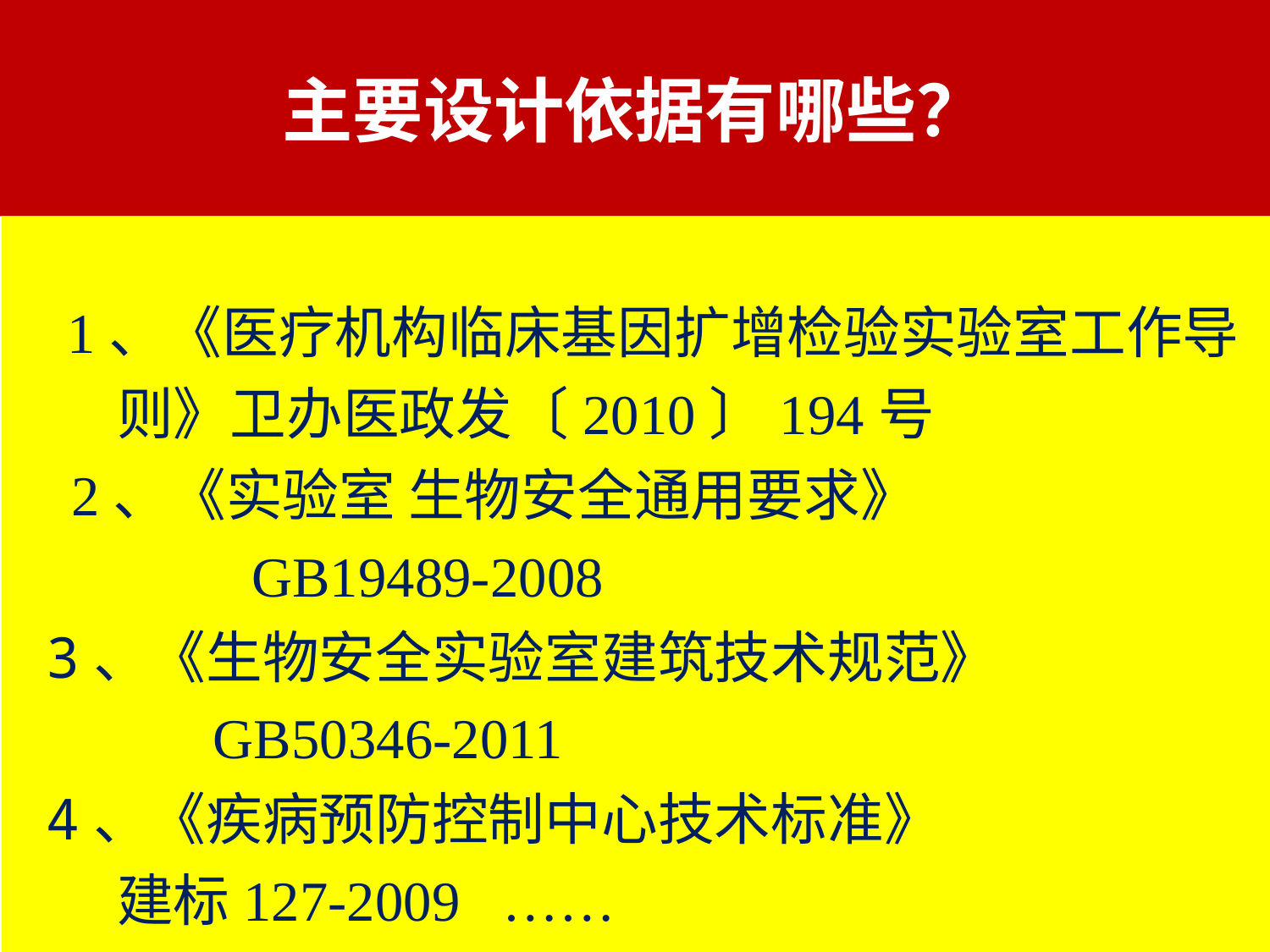

# 主要设计依据有哪些？

     1、《医疗机构临床基因扩增检验实验室工作导
       则》卫办医政发〔2010〕194号
    2、《实验室 生物安全通用要求》
       GB19489-2008
  3、《生物安全实验室建筑技术规范》
              GB50346-2011
  4、《疾病预防控制中心技术标准》
       建标127-2009   ……